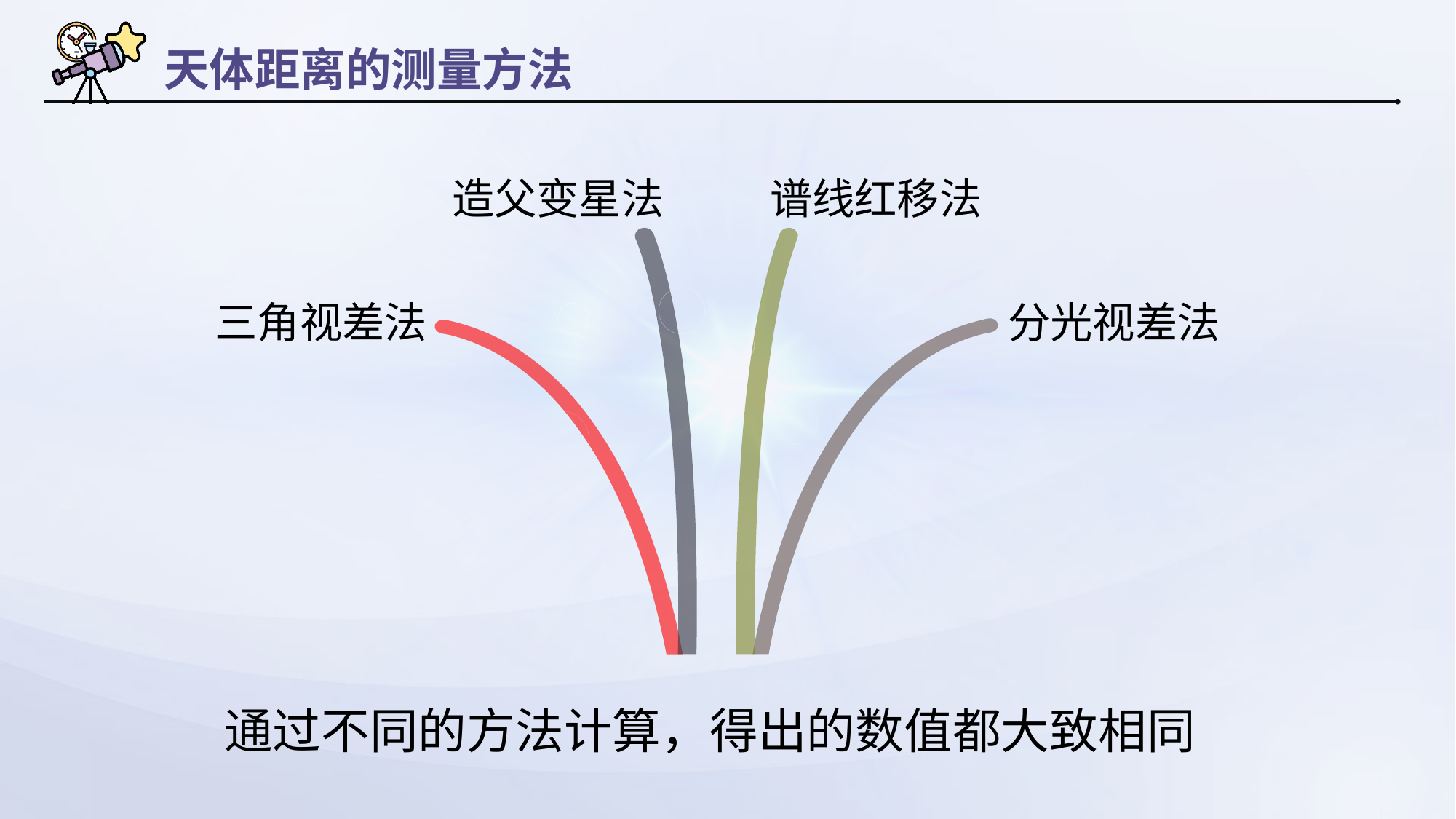

# 天体距离的测量方法
谱线红移法
造父变星法

分光视差法

三角视差法

通过不同的方法计算，得出的数值都大致相同